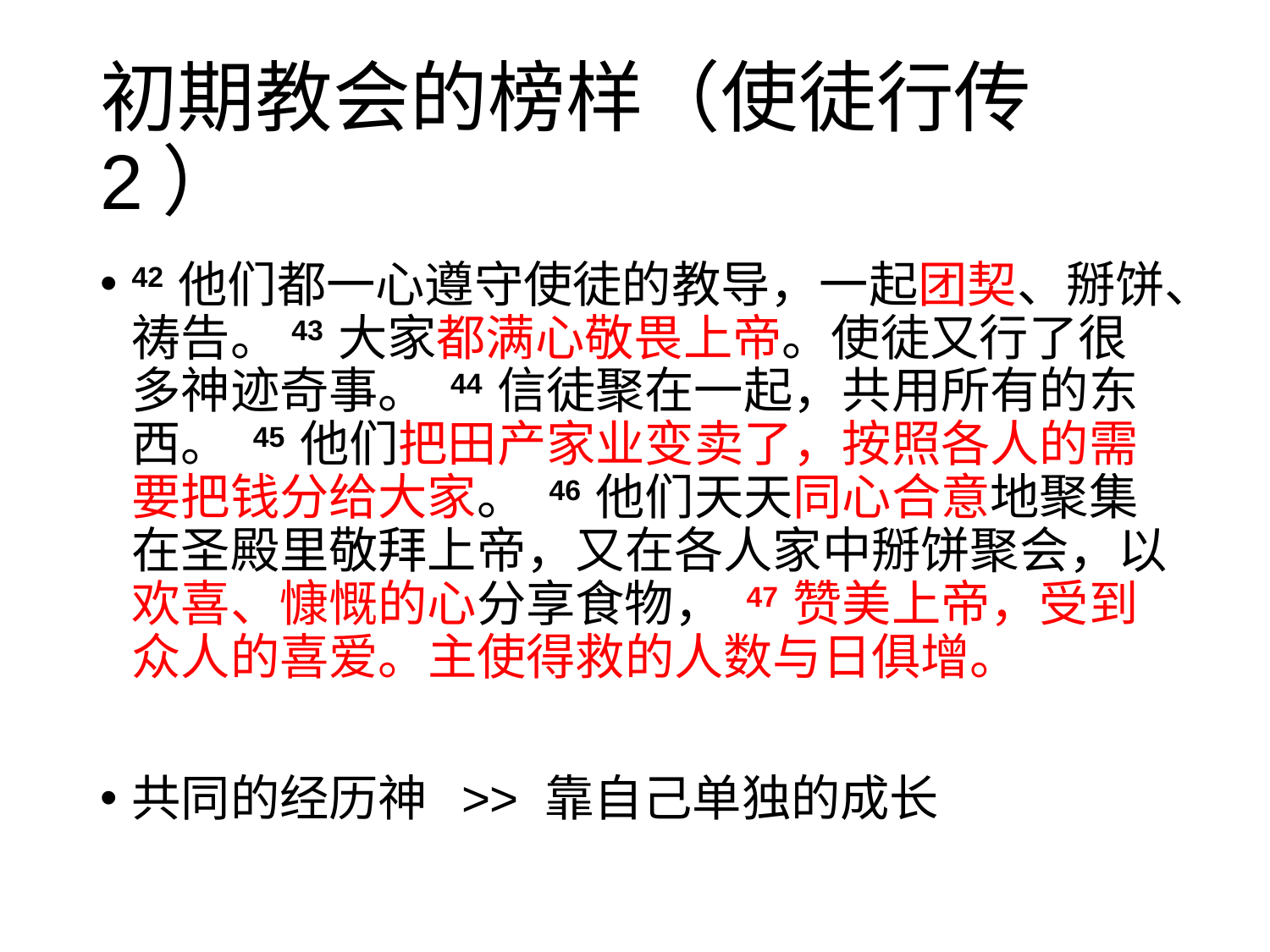

# 初期教会的榜样（使徒行传2）
42 他们都一心遵守使徒的教导，一起团契、掰饼、祷告。43 大家都满心敬畏上帝。使徒又行了很多神迹奇事。 44 信徒聚在一起，共用所有的东西。 45 他们把田产家业变卖了，按照各人的需要把钱分给大家。 46 他们天天同心合意地聚集在圣殿里敬拜上帝，又在各人家中掰饼聚会，以欢喜、慷慨的心分享食物， 47 赞美上帝，受到众人的喜爱。主使得救的人数与日俱增。

共同的经历神  >> 靠自己单独的成长